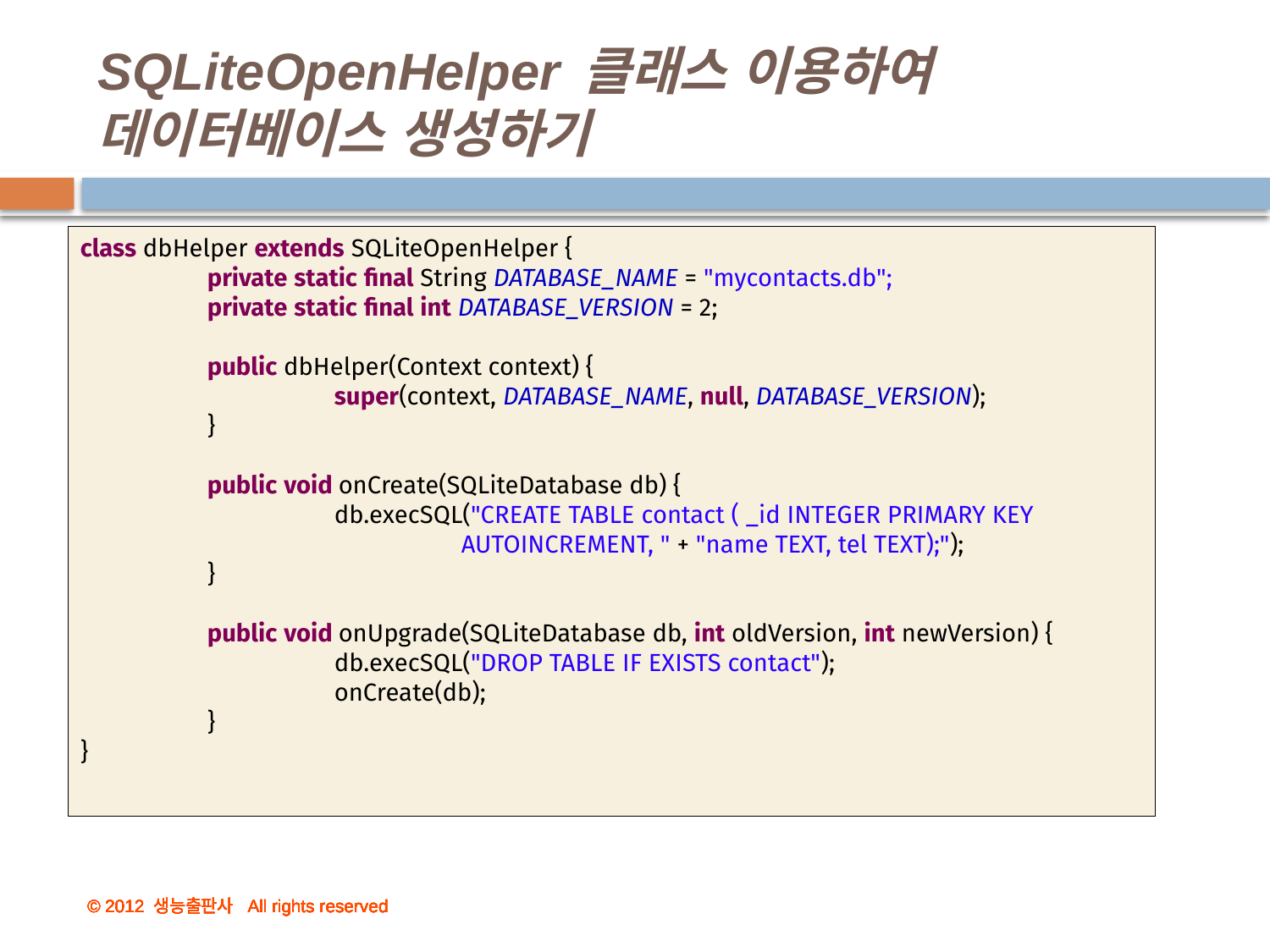

# SQLiteOpenHelper 클래스 이용하여 데이터베이스 생성하기
class dbHelper extends SQLiteOpenHelper {
	private static final String DATABASE_NAME = "mycontacts.db";
	private static final int DATABASE_VERSION = 2;

	public dbHelper(Context context) {
		super(context, DATABASE_NAME, null, DATABASE_VERSION);
	}

	public void onCreate(SQLiteDatabase db) {
		db.execSQL("CREATE TABLE contact ( _id INTEGER PRIMARY KEY
			AUTOINCREMENT, " + "name TEXT, tel TEXT);");
	}

	public void onUpgrade(SQLiteDatabase db, int oldVersion, int newVersion) {
		db.execSQL("DROP TABLE IF EXISTS contact");
		onCreate(db);
	}
}